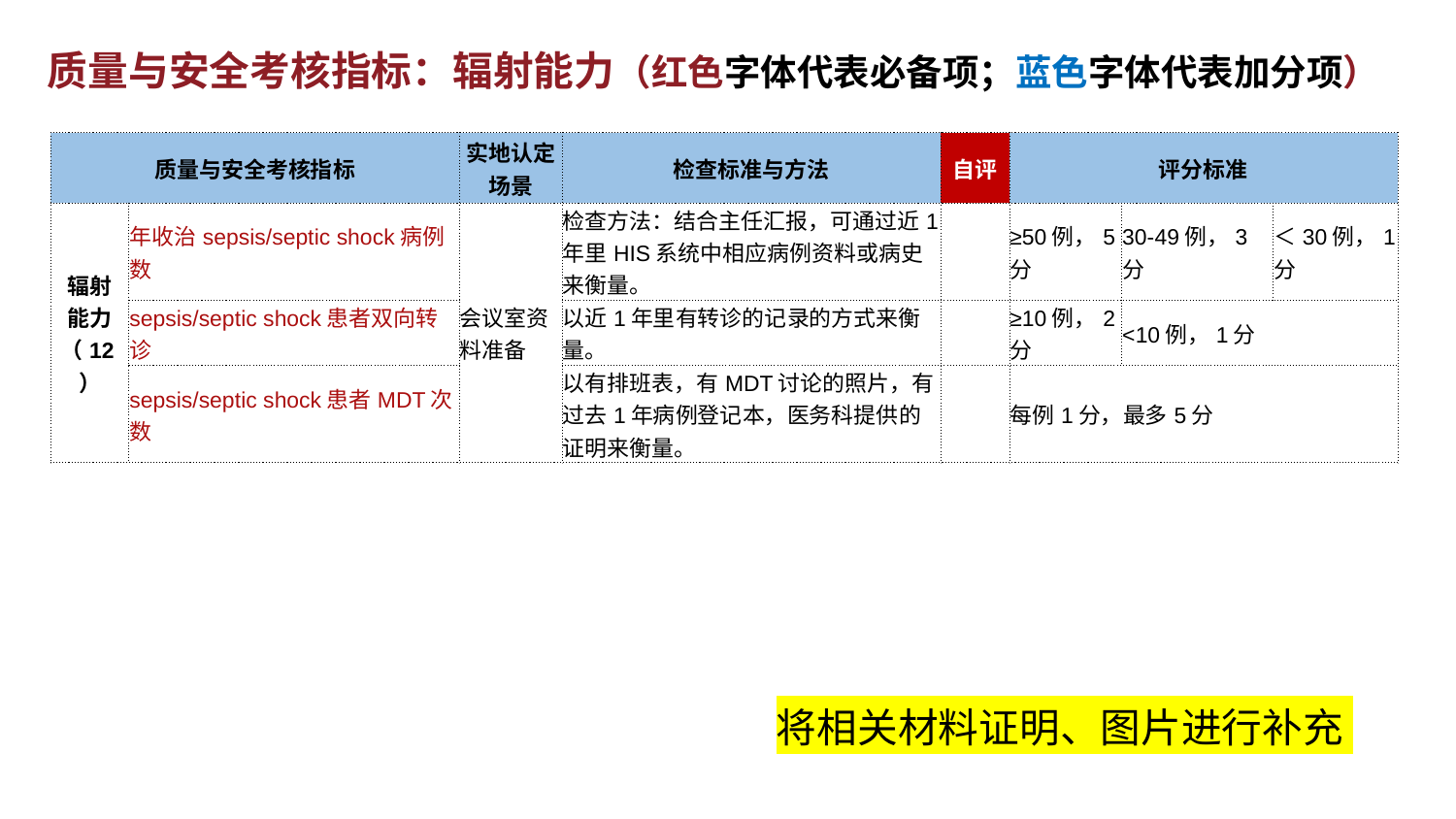

质量与安全考核指标：辐射能力（红色字体代表必备项；蓝色字体代表加分项）

| 质量与安全考核指标 |  | 实地认定场景 | 检查标准与方法 | 自评 | 评分标准 |  |  |
| --- | --- | --- | --- | --- | --- | --- | --- |
| 辐射 能力 （12） | 年收治sepsis/septic shock病例数 | 会议室资料准备 | 检查方法：结合主任汇报，可通过近1年里HIS系统中相应病例资料或病史来衡量。 |  | ≥50例，5分 | 30-49例，3分 | ＜30例，1分 |
|  | sepsis/septic shock患者双向转诊 |  | 以近1年里有转诊的记录的方式来衡量。 |  | ≥10例，2分 | <10例，1分 |  |
|  | sepsis/septic shock患者MDT次数 |  | 以有排班表，有MDT讨论的照片，有过去1年病例登记本，医务科提供的证明来衡量。 |  | 每例1分，最多5分 |  |  |
将相关材料证明、图片进行补充
109